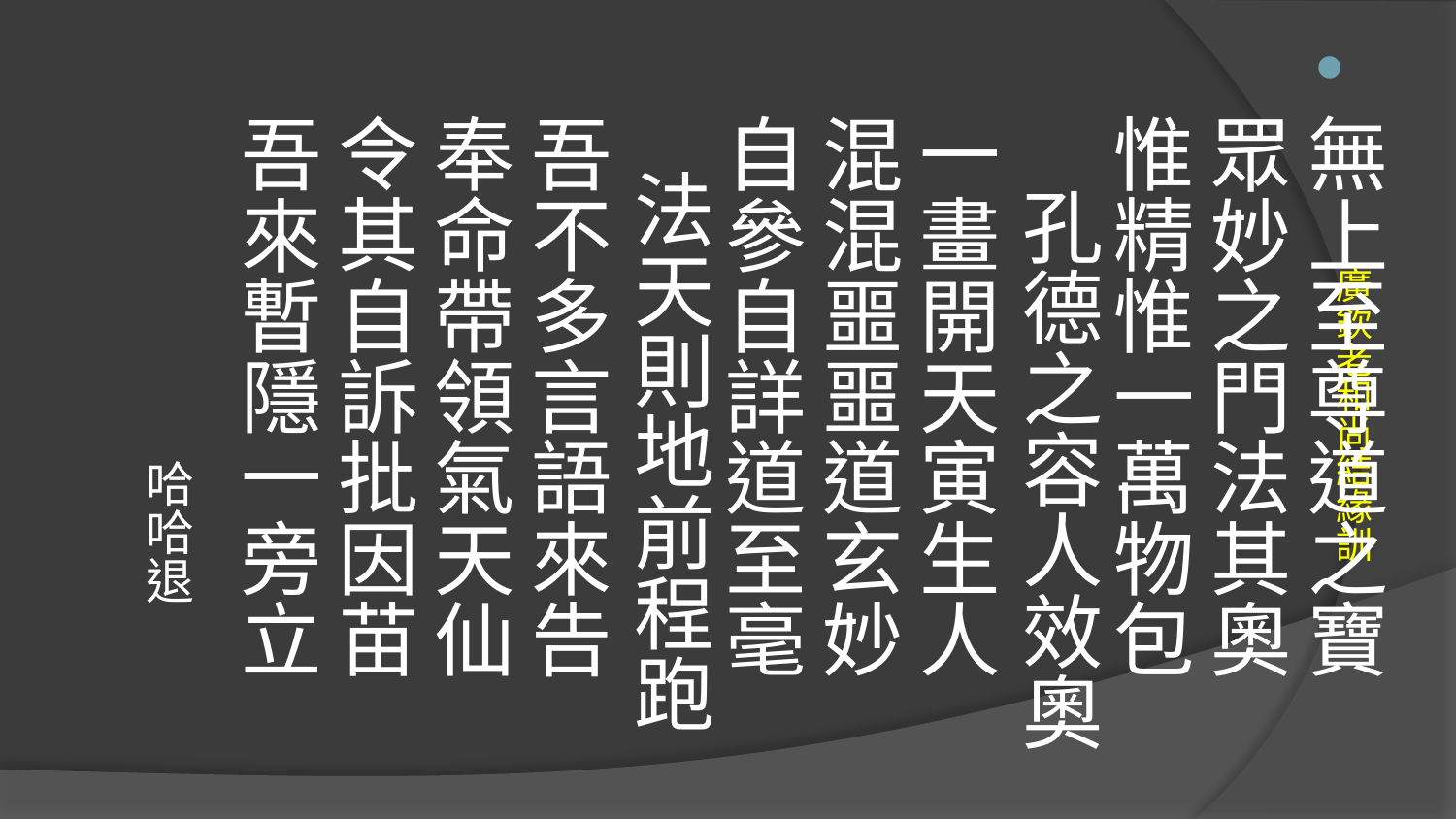

無上至尊道之寶   眾妙之門法其奧
惟精惟一萬物包          孔德之容人效奧  一畫開天寅生人     混混噩噩道玄妙
自參自詳道至毫         法天則地前程跑  吾不多言語來告     奉命帶領氣天仙
令其自訴批因苗  吾來暫隱一旁立
                   哈哈退
# 廣欽老和尚結緣訓